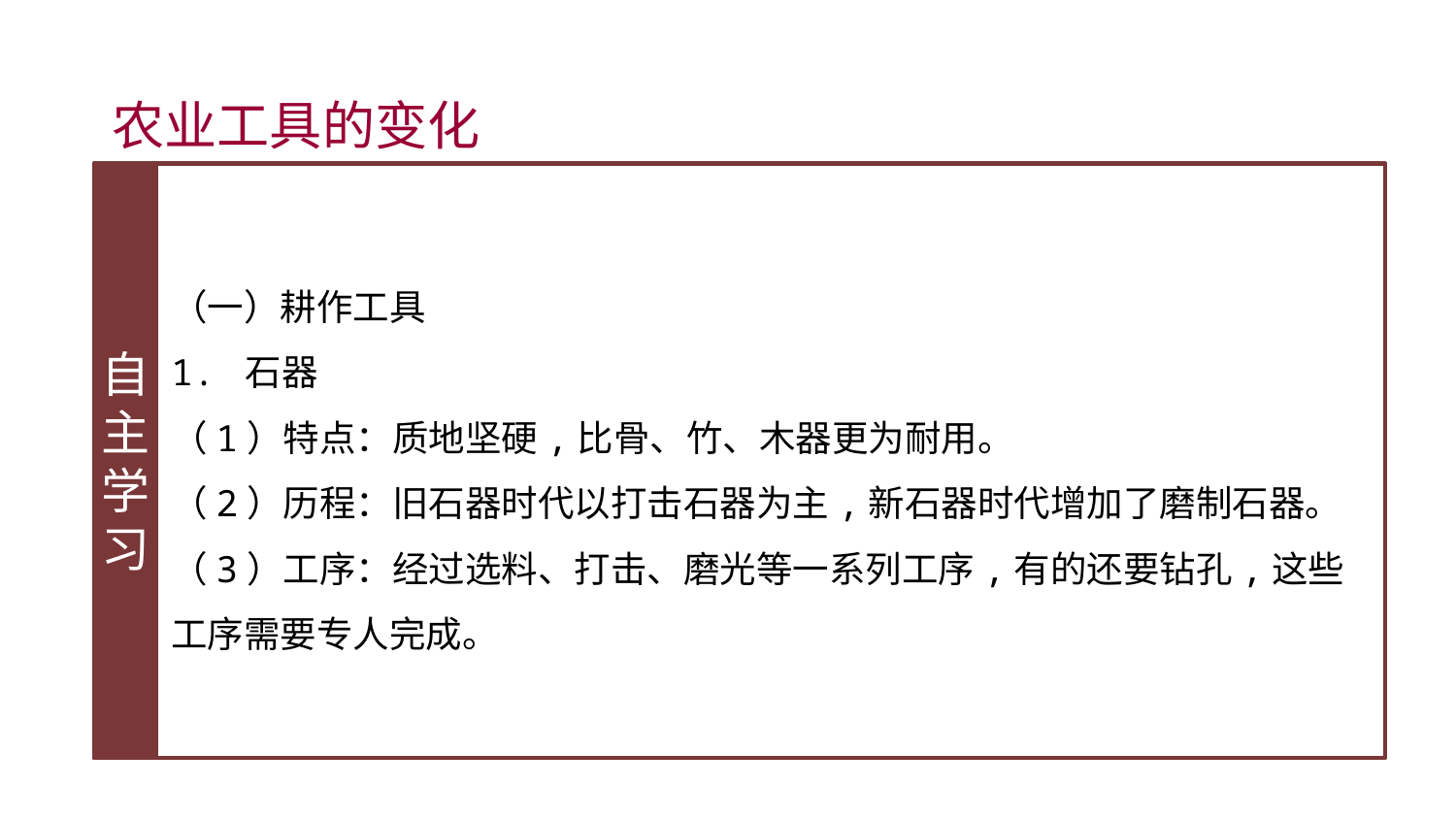

农业工具的变化
自主学习

（一）耕作工具
1. 石器
（1）特点：质地坚硬,比骨、竹、木器更为耐用。
（2）历程：旧石器时代以打击石器为主,新石器时代增加了磨制石器。
（3）工序：经过选料、打击、磨光等一系列工序,有的还要钻孔,这些工序需要专人完成。